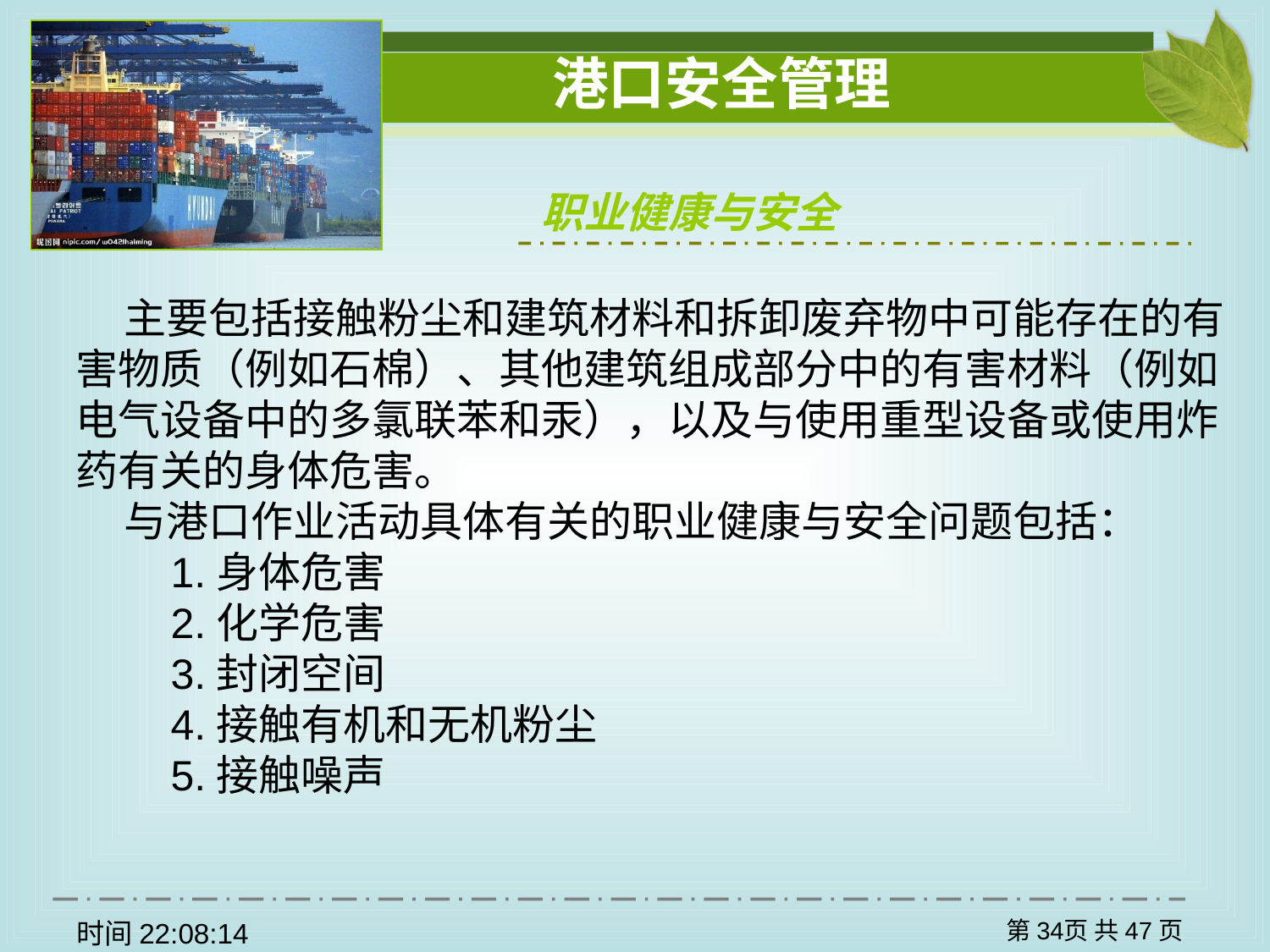

职业健康与安全
    主要包括接触粉尘和建筑材料和拆卸废弃物中可能存在的有害物质（例如石棉）、其他建筑组成部分中的有害材料（例如电气设备中的多氯联苯和汞），以及与使用重型设备或使用炸药有关的身体危害。
    与港口作业活动具体有关的职业健康与安全问题包括：
        1.身体危害
        2.化学危害
        3.封闭空间
        4.接触有机和无机粉尘
        5.接触噪声
第34页 共47页
时间22:08:14